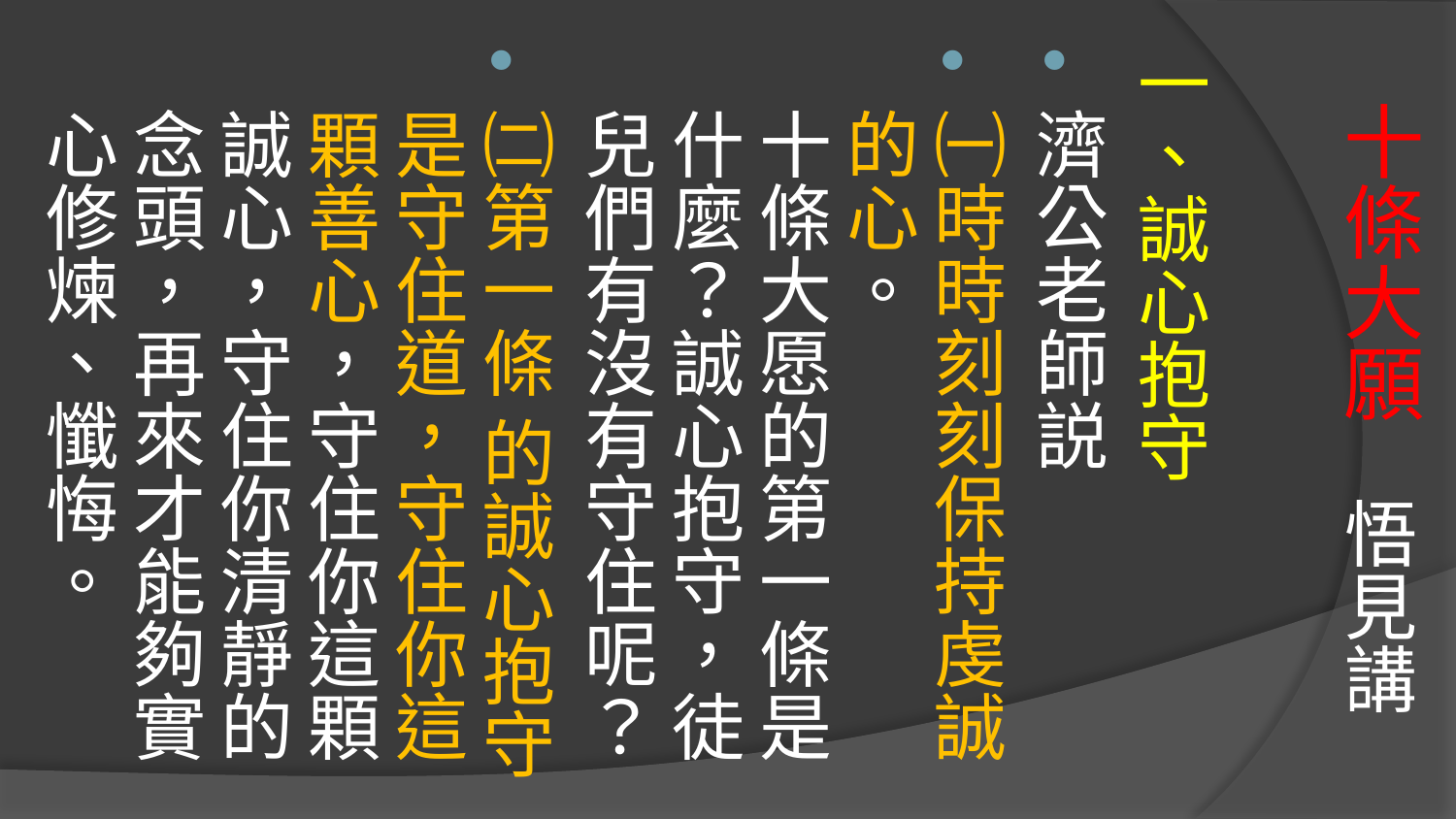

# 十條大願    悟見講
一、誠心抱守
濟公老師説
㈠時時刻刻保持虔誠的心。
十條大愿的第一條是什麼？誠心抱守，徒兒們有沒有守住呢？
㈡第一條 的誠心抱守是守住道，守住你這顆善心，守住你這顆誠心，守住你清靜的念頭，再來才能夠實心修煉、懺悔。